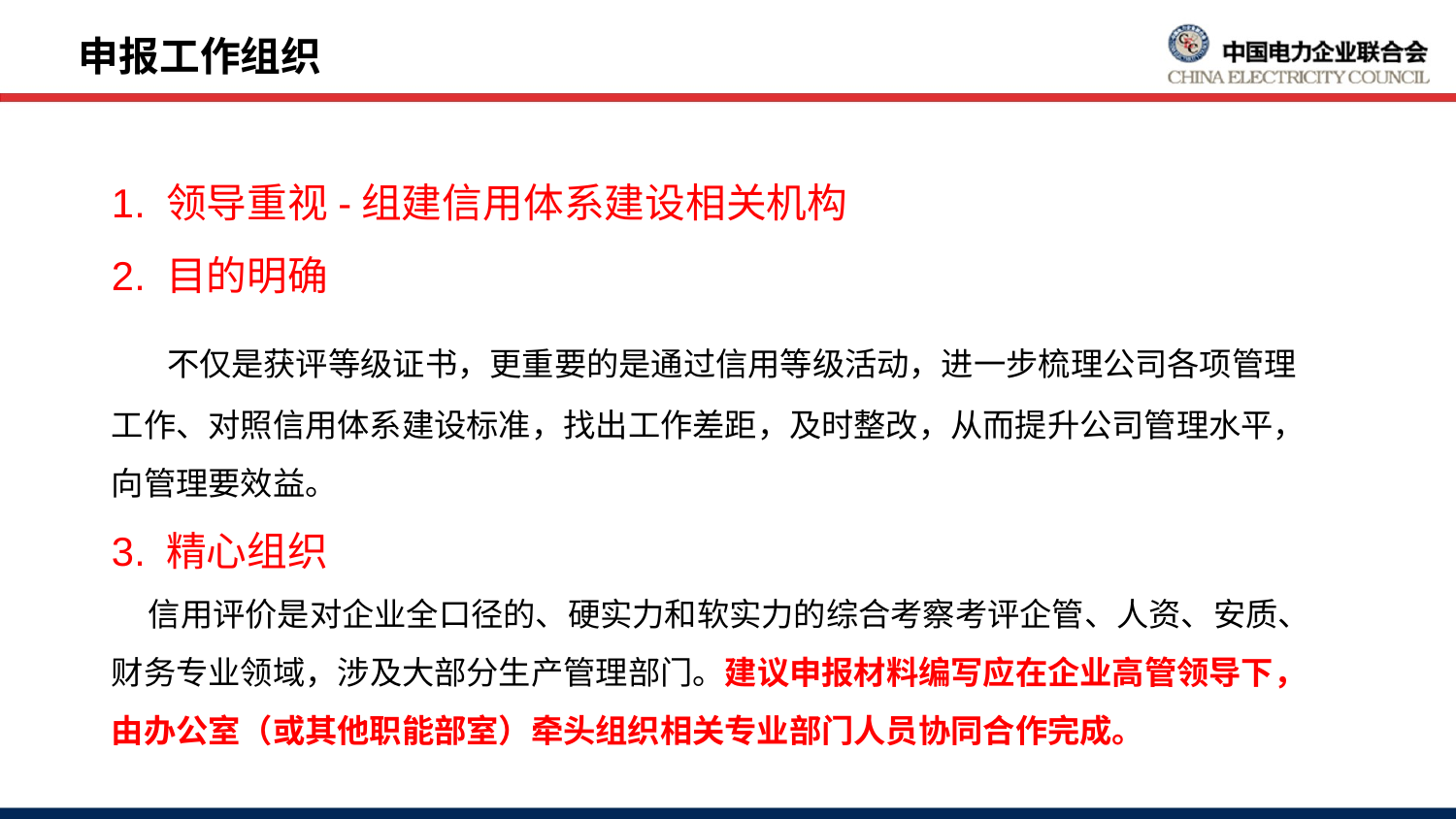

申报工作组织
1. 领导重视-组建信用体系建设相关机构
2. 目的明确
    不仅是获评等级证书，更重要的是通过信用等级活动，进一步梳理公司各项管理工作、对照信用体系建设标准，找出工作差距，及时整改，从而提升公司管理水平，向管理要效益。
3. 精心组织
    信用评价是对企业全口径的、硬实力和软实力的综合考察考评企管、人资、安质、财务专业领域，涉及大部分生产管理部门。建议申报材料编写应在企业高管领导下，由办公室（或其他职能部室）牵头组织相关专业部门人员协同合作完成。